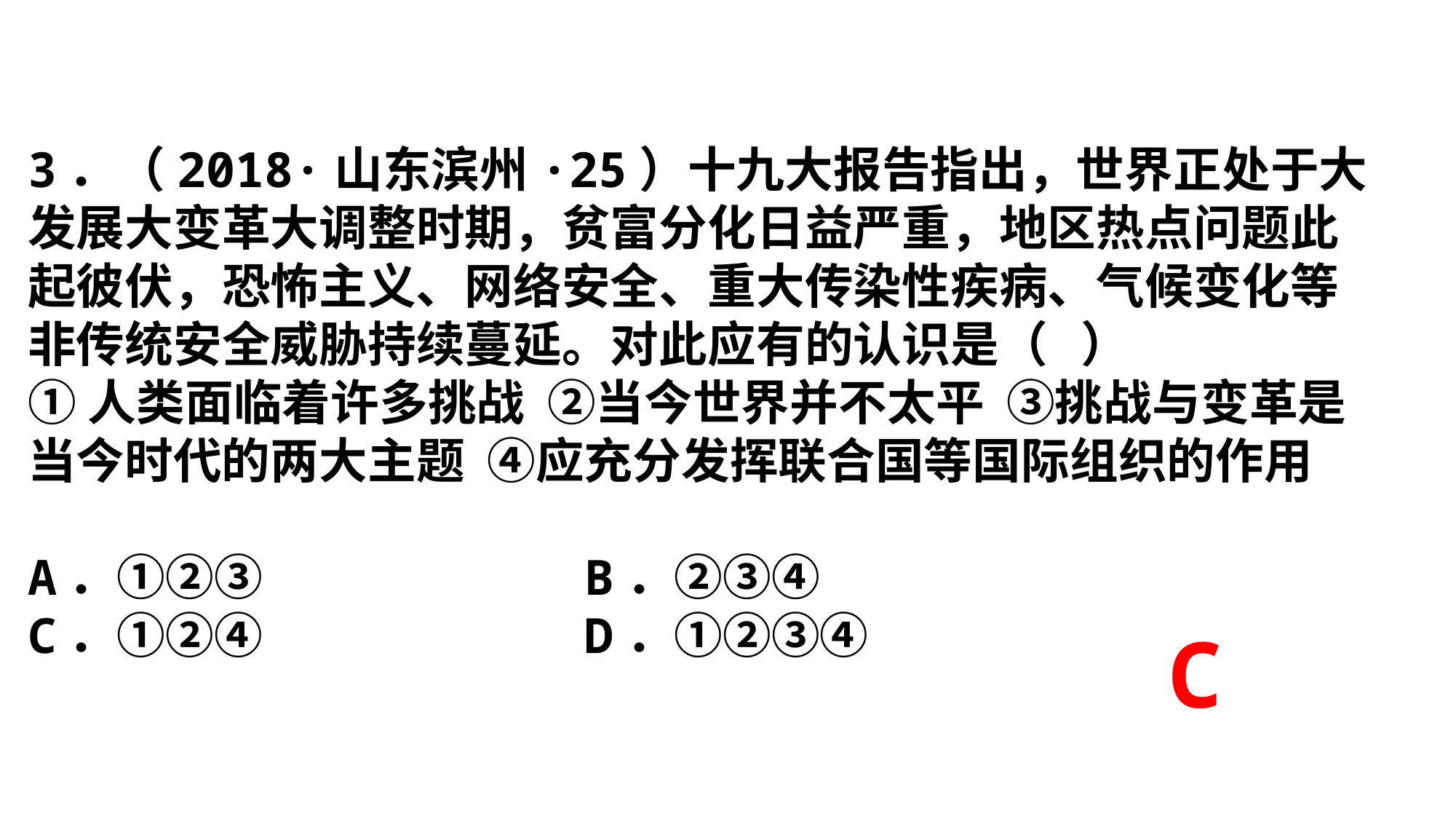

3．（2018·山东滨州·25）十九大报告指出，世界正处于大发展大变革大调整时期，贫富分化日益严重，地区热点问题此起彼伏，恐怖主义、网络安全、重大传染性疾病、气候变化等非传统安全威胁持续蔓延。对此应有的认识是（   ）
①人类面临着许多挑战  ②当今世界并不太平  ③挑战与变革是当今时代的两大主题  ④应充分发挥联合国等国际组织的作用

A．①②③                            B．②③④
C．①②④                            D．①②③④

C